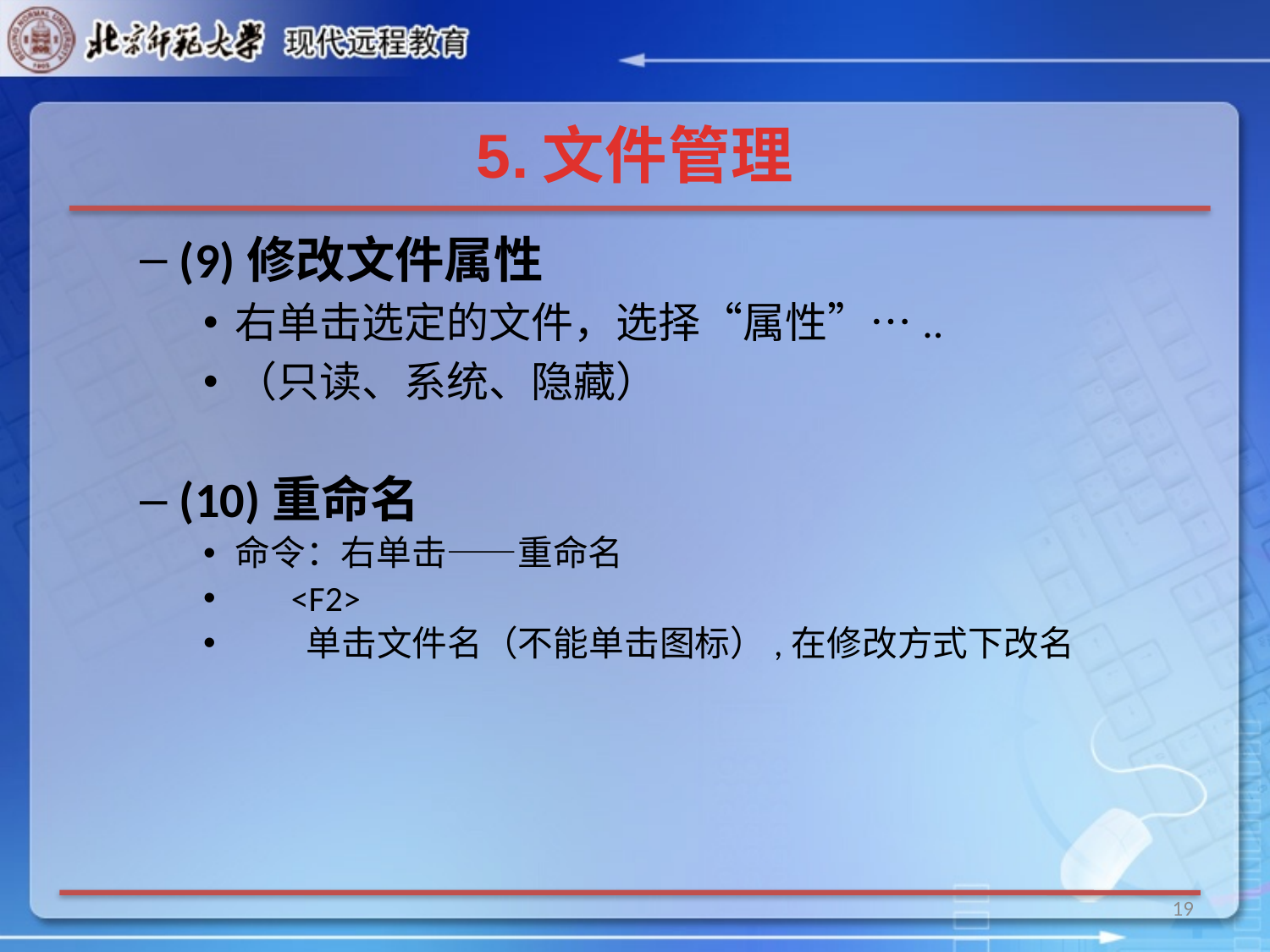

# 5.文件管理
(9)修改文件属性
右单击选定的文件，选择“属性”…..
（只读、系统、隐藏）

(10)重命名
命令：右单击——重命名
       <F2>
        单击文件名（不能单击图标）,在修改方式下改名
19